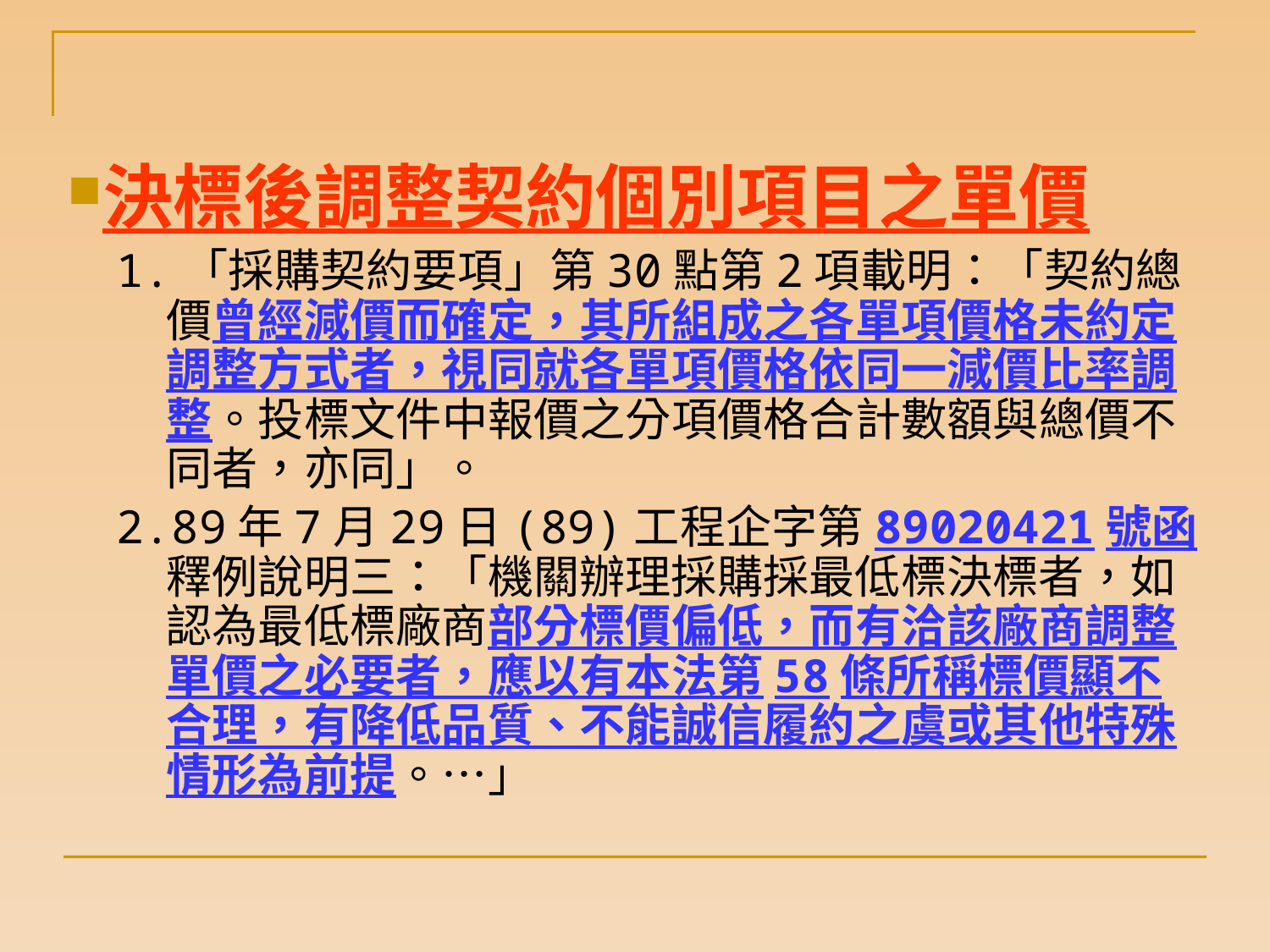

決標後調整契約個別項目之單價
1.「採購契約要項」第30點第2項載明：「契約總價曾經減價而確定，其所組成之各單項價格未約定調整方式者，視同就各單項價格依同一減價比率調整。投標文件中報價之分項價格合計數額與總價不同者，亦同」。
2.89年7月29日(89)工程企字第89020421號函釋例說明三：「機關辦理採購採最低標決標者，如認為最低標廠商部分標價偏低，而有洽該廠商調整單價之必要者，應以有本法第58條所稱標價顯不合理，有降低品質、不能誠信履約之虞或其他特殊情形為前提。…」